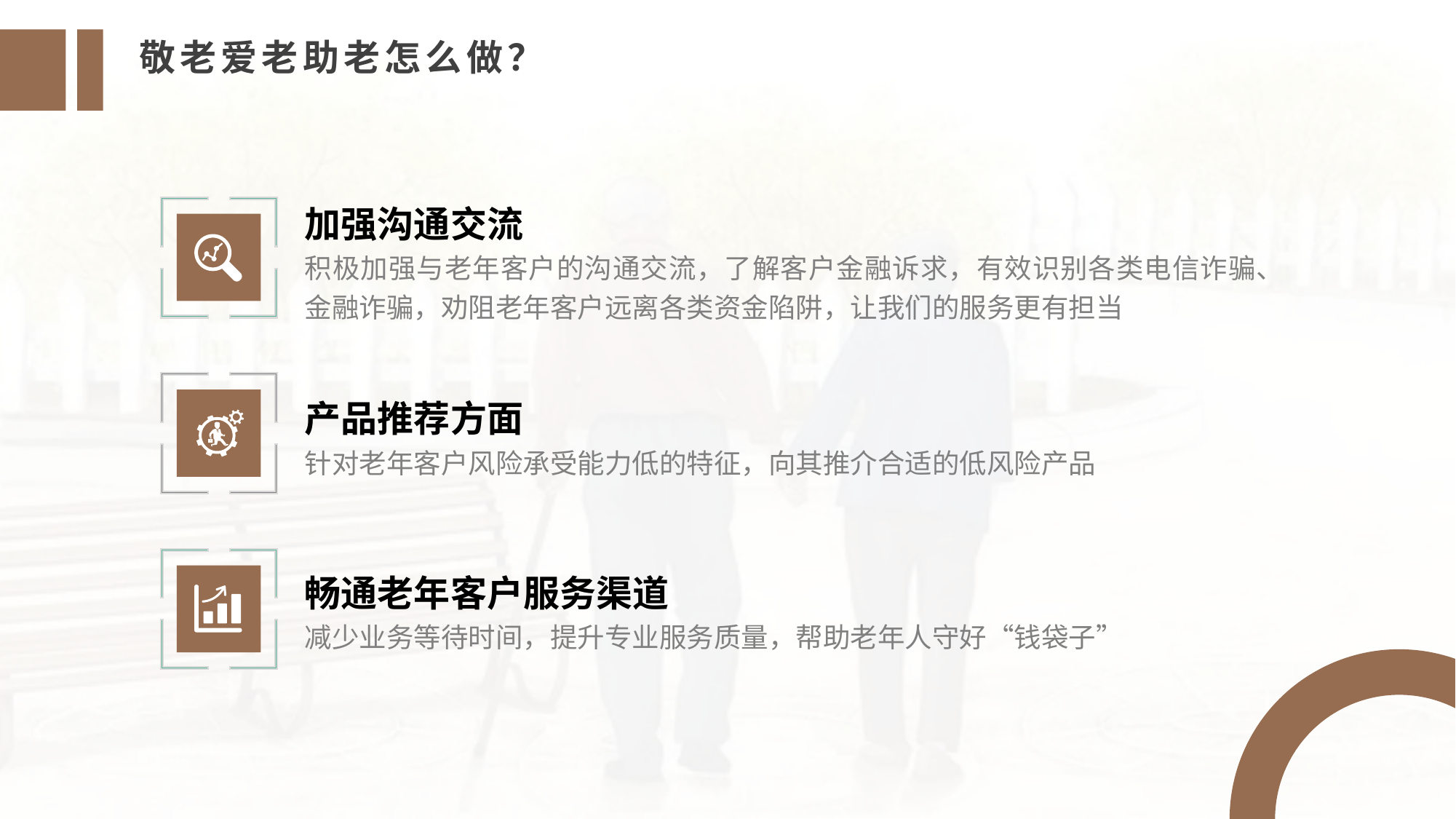

敬老爱老助老怎么做？
加强沟通交流
积极加强与老年客户的沟通交流，了解客户金融诉求，有效识别各类电信诈骗、金融诈骗，劝阻老年客户远离各类资金陷阱，让我们的服务更有担当

产品推荐方面
针对老年客户风险承受能力低的特征，向其推介合适的低风险产品

畅通老年客户服务渠道
减少业务等待时间，提升专业服务质量，帮助老年人守好“钱袋子”